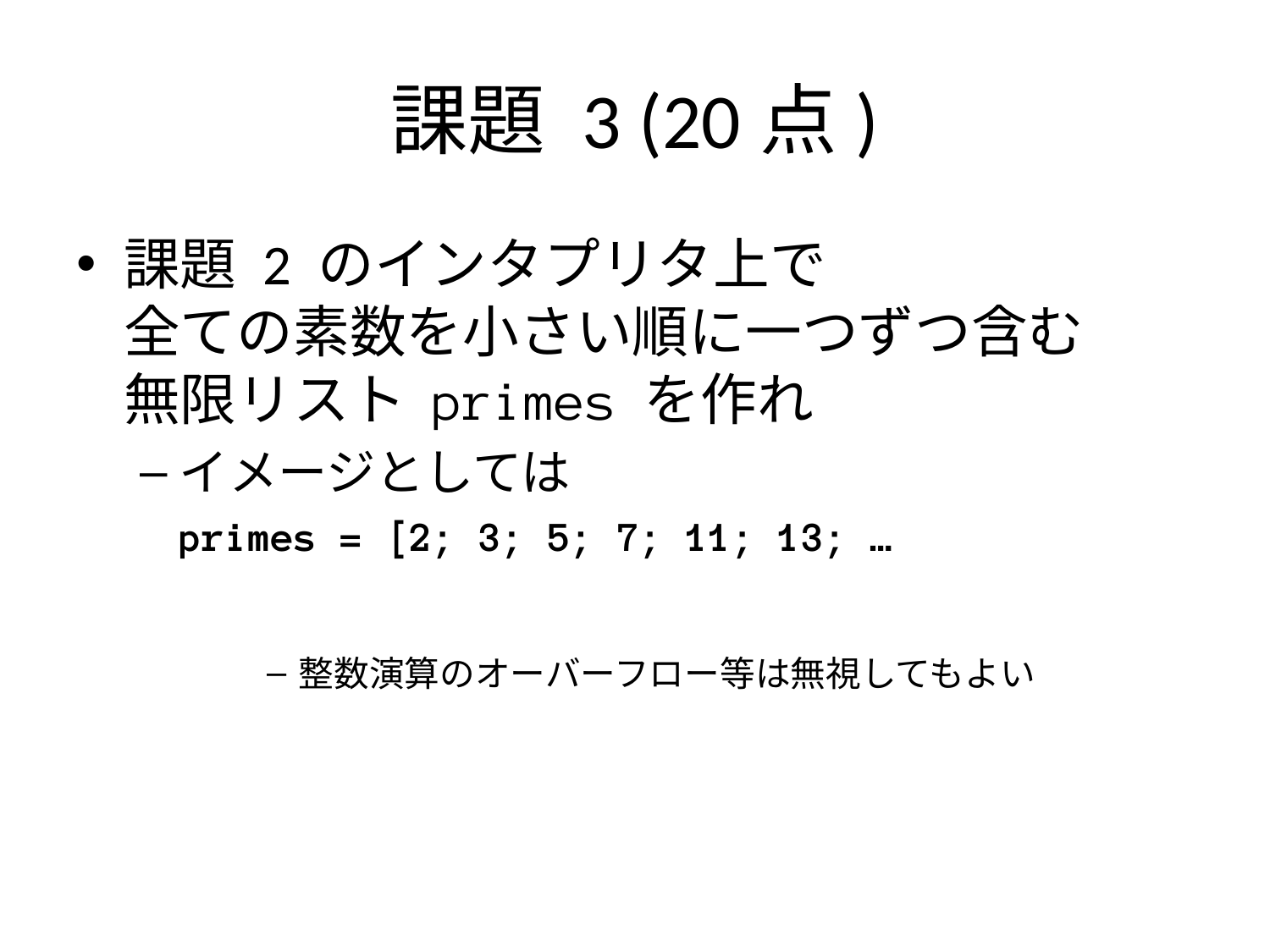

# 課題 3 (20点)
課題 2 のインタプリタ上で
全ての素数を小さい順に一つずつ含む
無限リスト primes を作れ
イメージとしては
primes = [2; 3; 5; 7; 11; 13; …

整数演算のオーバーフロー等は無視してもよい